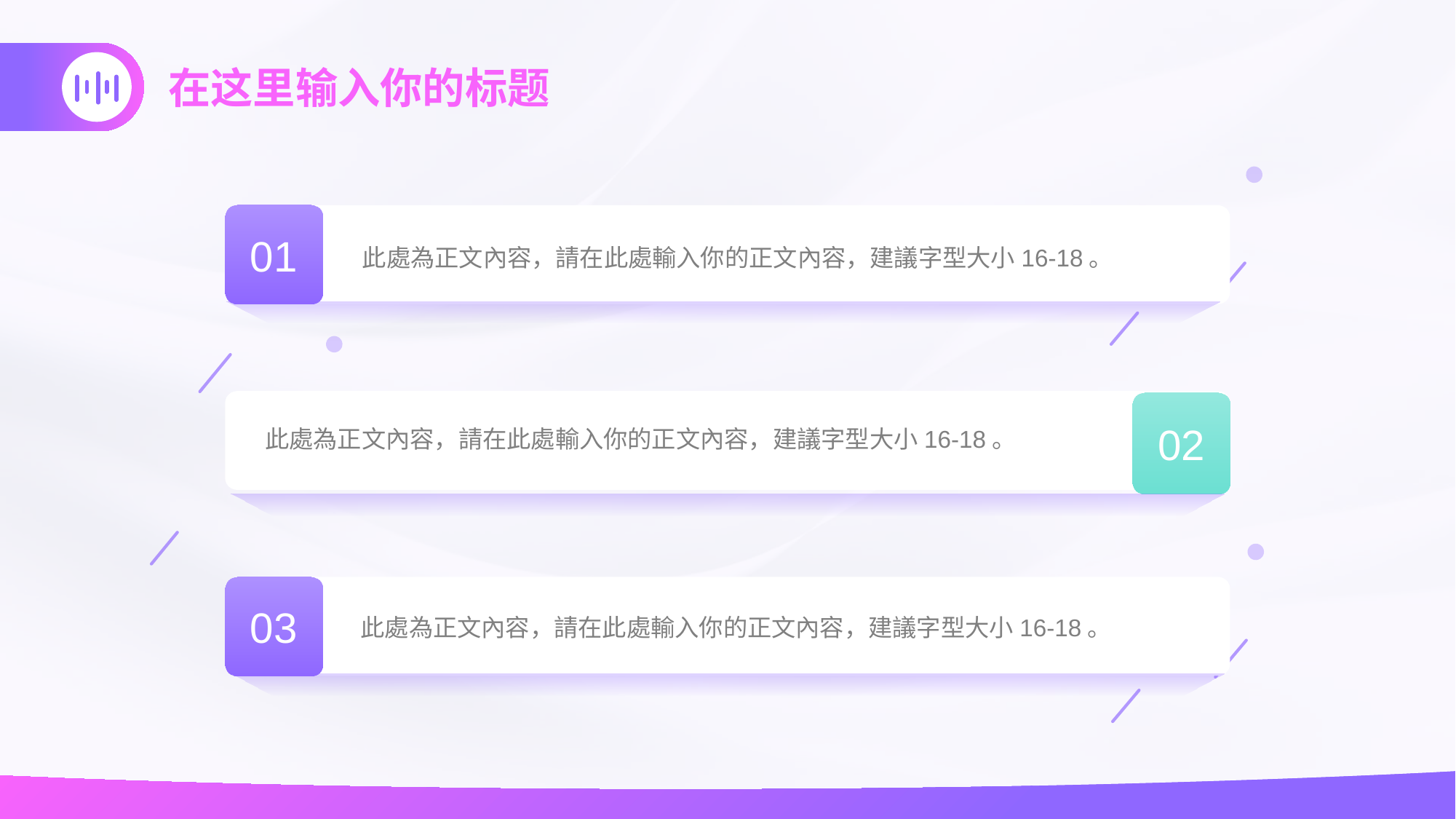

01

此處為正文內容，請在此處輸入你的正文內容，建議字型大小16-18。

02
此處為正文內容，請在此處輸入你的正文內容，建議字型大小16-18。

03
此處為正文內容，請在此處輸入你的正文內容，建議字型大小16-18。